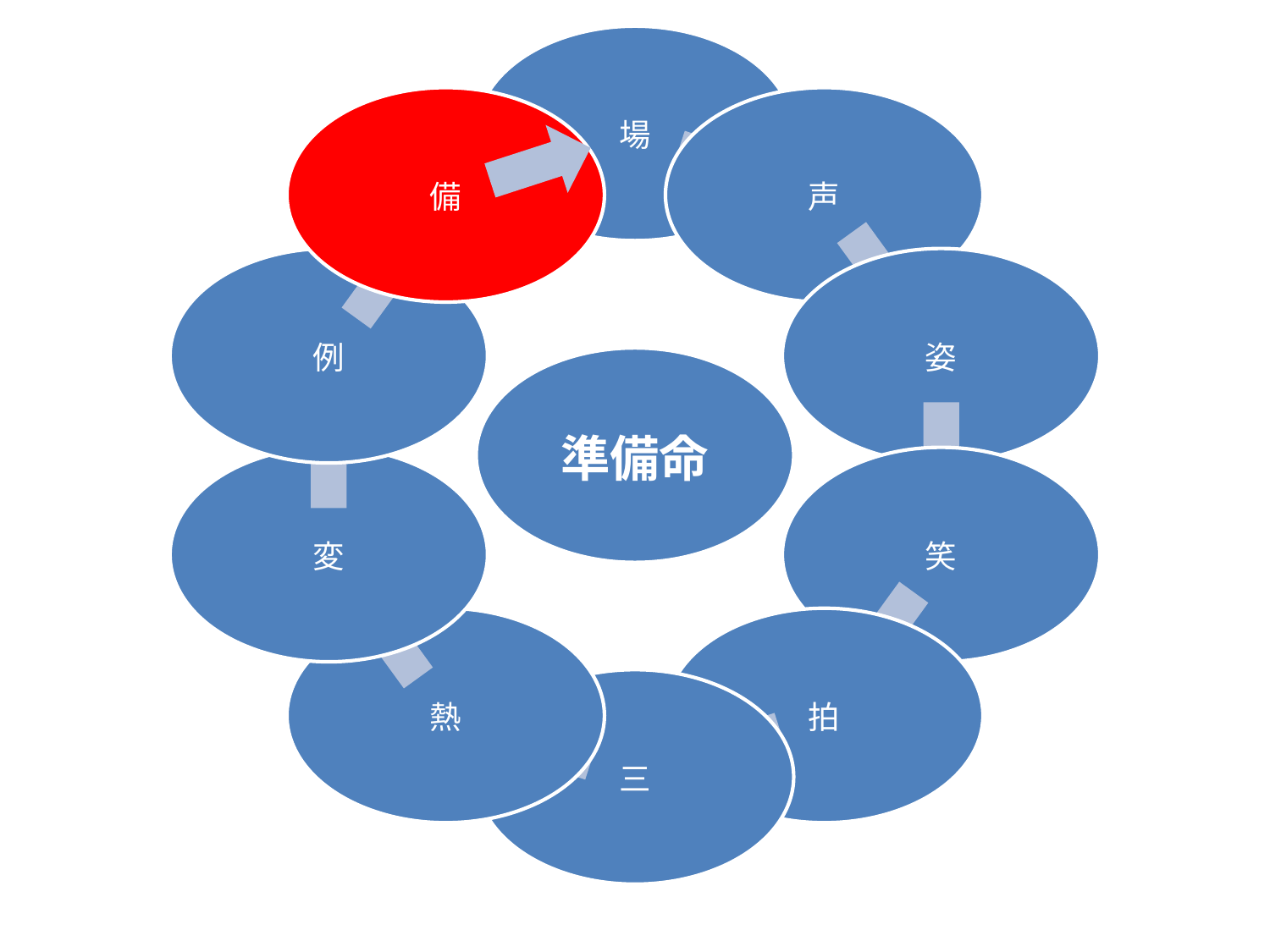

準備命
場
声
姿
笑
拍
三
熱
変
例
備